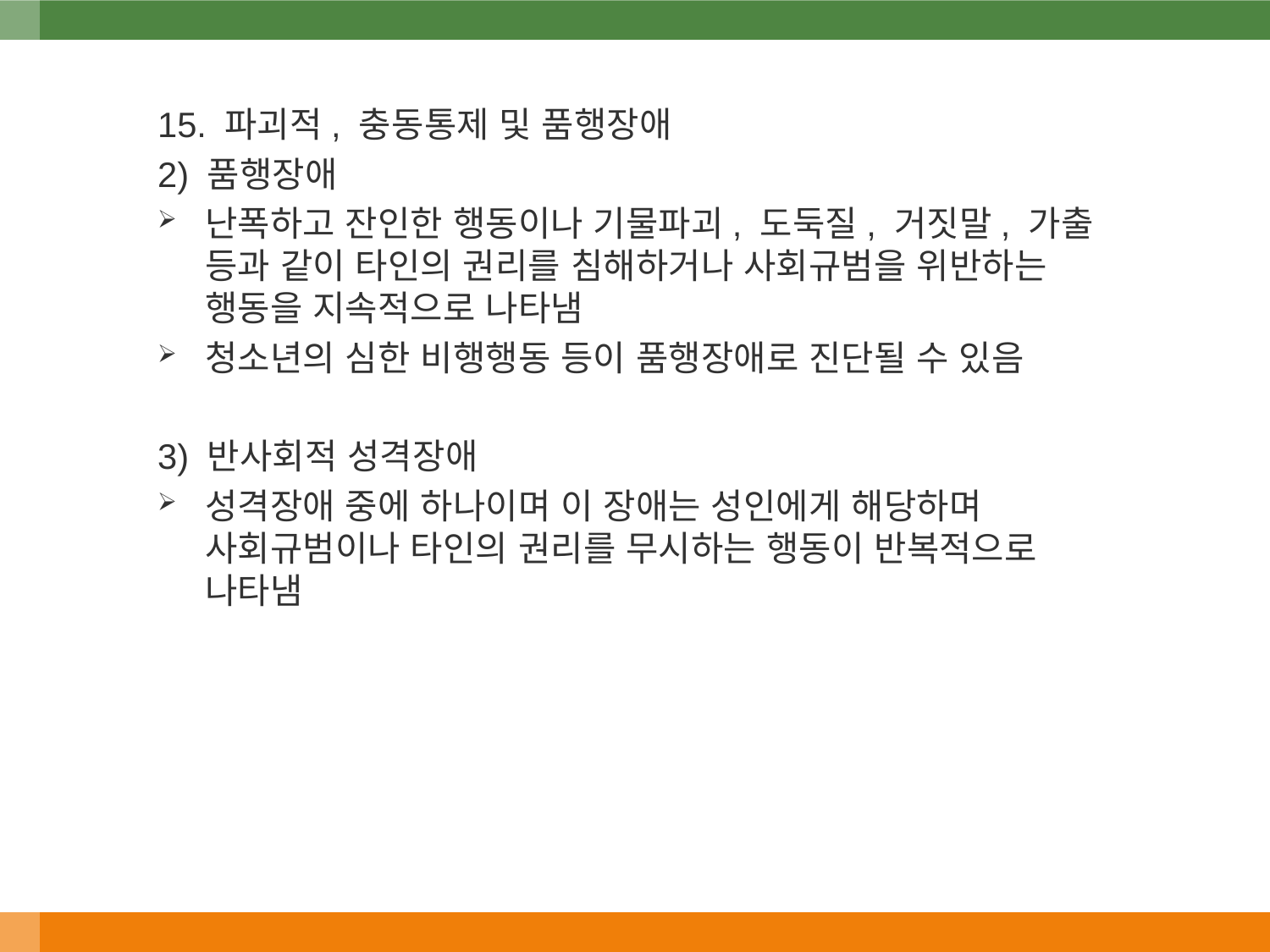

15. 파괴적, 충동통제 및 품행장애
2) 품행장애
난폭하고 잔인한 행동이나 기물파괴, 도둑질, 거짓말, 가출 등과 같이 타인의 권리를 침해하거나 사회규범을 위반하는 행동을 지속적으로 나타냄
청소년의 심한 비행행동 등이 품행장애로 진단될 수 있음

3) 반사회적 성격장애
성격장애 중에 하나이며 이 장애는 성인에게 해당하며 사회규범이나 타인의 권리를 무시하는 행동이 반복적으로 나타냄